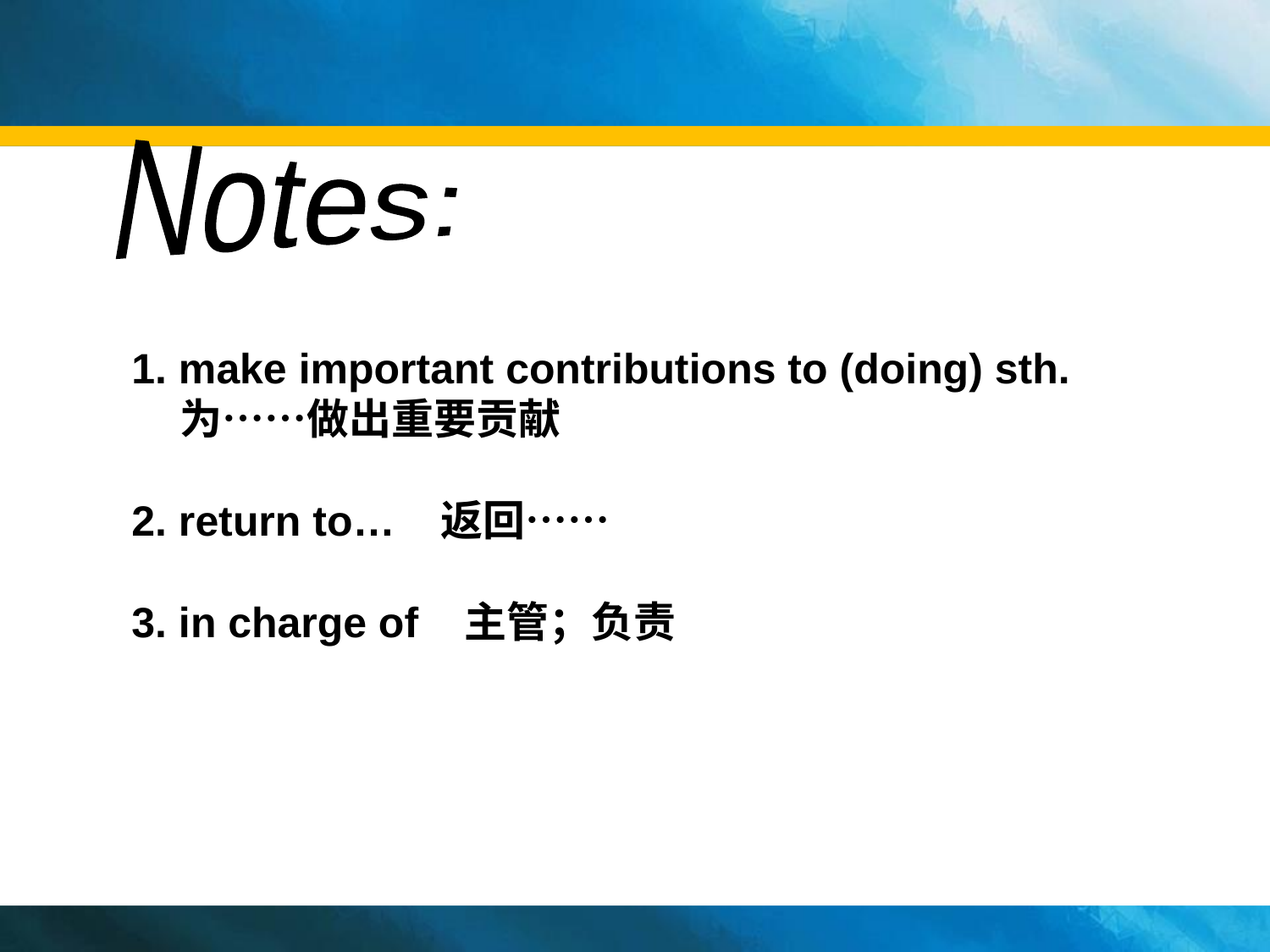

Notes:
1. make important contributions to (doing) sth.
    为……做出重要贡献

2. return to…   返回……

3. in charge of   主管；负责